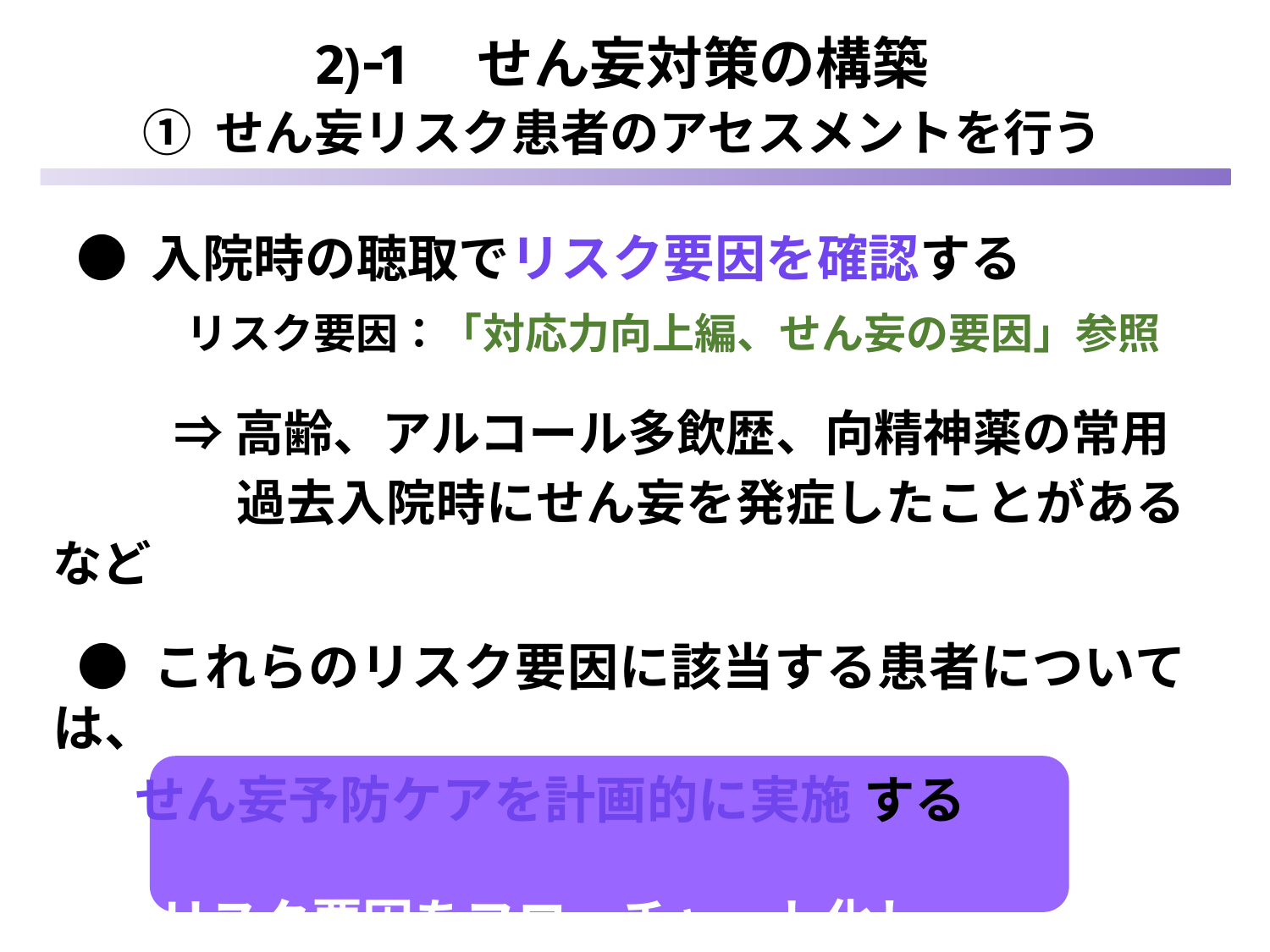

2)-1　せん妄対策の構築
① せん妄リスク患者のアセスメントを行う

  ● 入院時の聴取でリスク要因を確認する
      　リスク要因：「対応力向上編、せん妄の要因」参照
　  　⇒ 高齢、アルコール多飲歴、向精神薬の常用
     　 　過去入院時にせん妄を発症したことがある など
  ● これらのリスク要因に該当する患者については、
      せん妄予防ケアを計画的に実施 する

        リスク要因をフローチャート化し、
        誰もがアセスメントできるようにするとよい